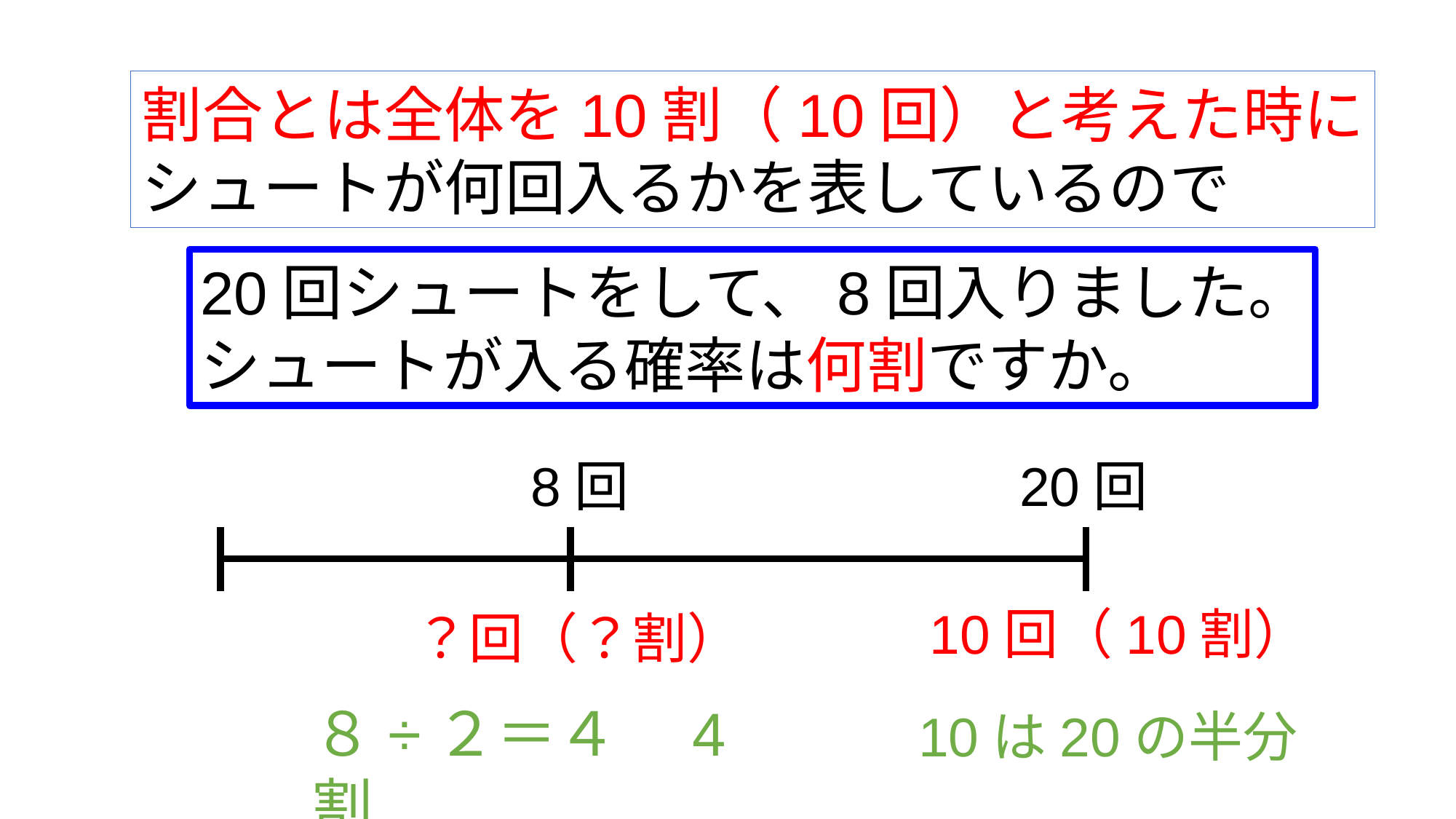

割合とは全体を10割（10回）と考えた時に
シュートが何回入るかを表しているので
20回シュートをして、8回入りました。
シュートが入る確率は何割ですか。
8回
20回
10回（10割）
？回（？割）
８÷２＝４　4割
10は20の半分